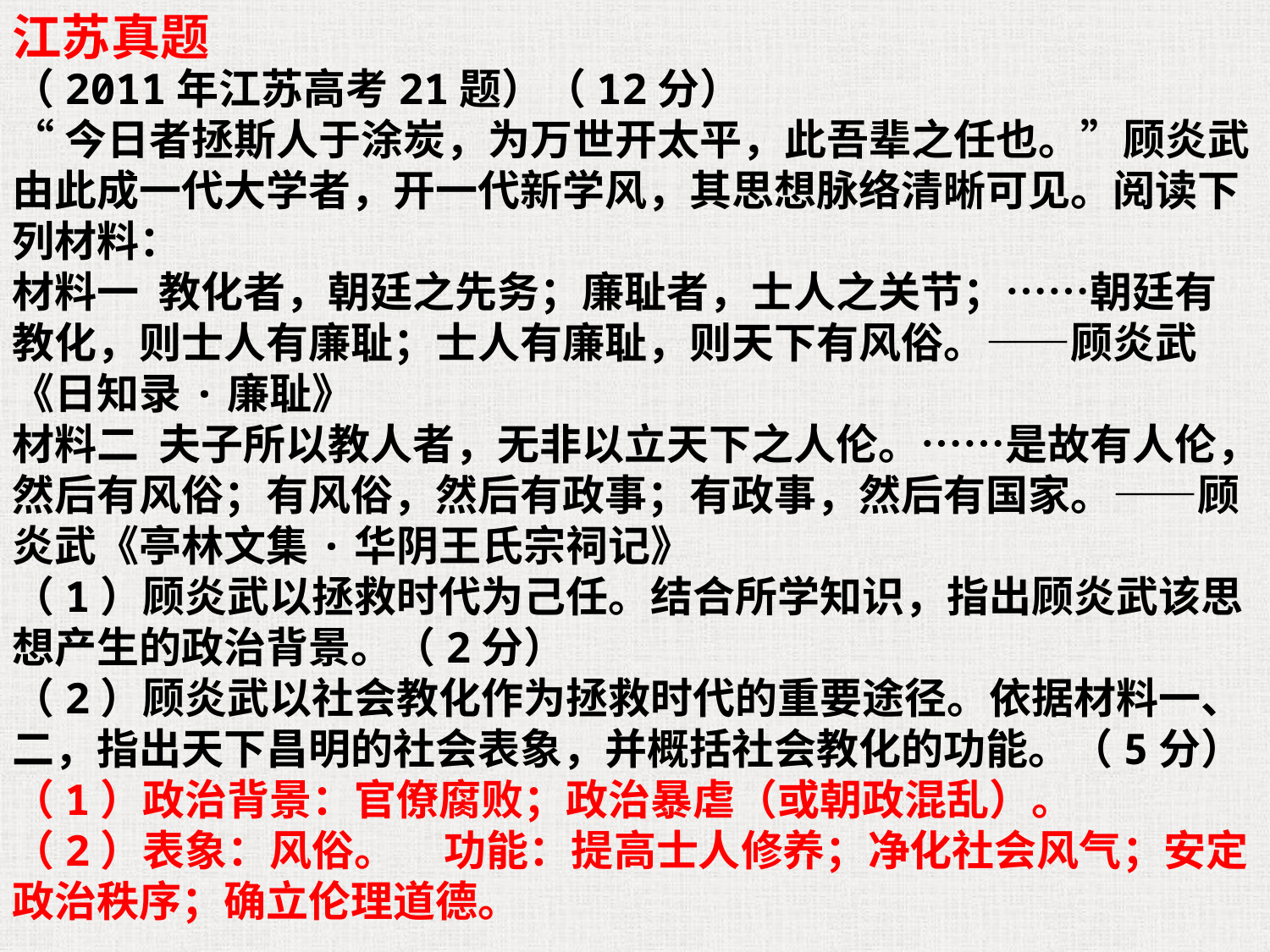

江苏真题
（2011年江苏高考21题）（12分）
“今日者拯斯人于涂炭，为万世开太平，此吾辈之任也。”顾炎武由此成一代大学者，开一代新学风，其思想脉络清晰可见。阅读下列材料：
材料一  教化者，朝廷之先务；廉耻者，士人之关节；……朝廷有教化，则士人有廉耻；士人有廉耻，则天下有风俗。——顾炎武《日知录·廉耻》
材料二  夫子所以教人者，无非以立天下之人伦。……是故有人伦，然后有风俗；有风俗，然后有政事；有政事，然后有国家。——顾炎武《亭林文集·华阴王氏宗祠记》
（1）顾炎武以拯救时代为己任。结合所学知识，指出顾炎武该思想产生的政治背景。（2分）
（2）顾炎武以社会教化作为拯救时代的重要途径。依据材料一、二，指出天下昌明的社会表象，并概括社会教化的功能。（5分）
（1）政治背景：官僚腐败；政治暴虐（或朝政混乱）。
（2）表象：风俗。     功能：提高士人修养；净化社会风气；安定政治秩序；确立伦理道德。